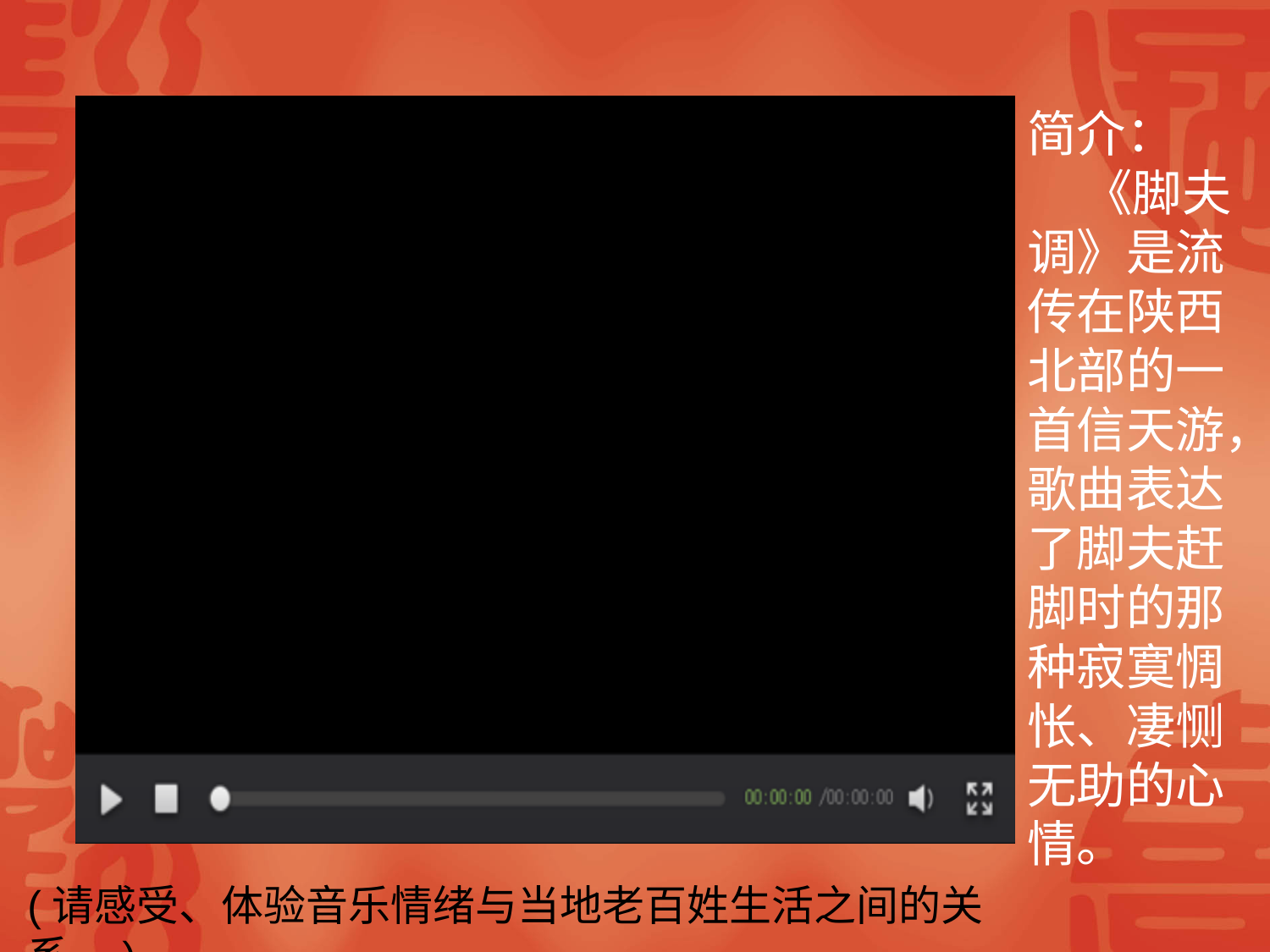

简介：
    《脚夫调》是流传在陕西北部的一首信天游，歌曲表达了脚夫赶脚时的那种寂寞惆怅、凄恻无助的心情。
(请感受、体验音乐情绪与当地老百姓生活之间的关系。)